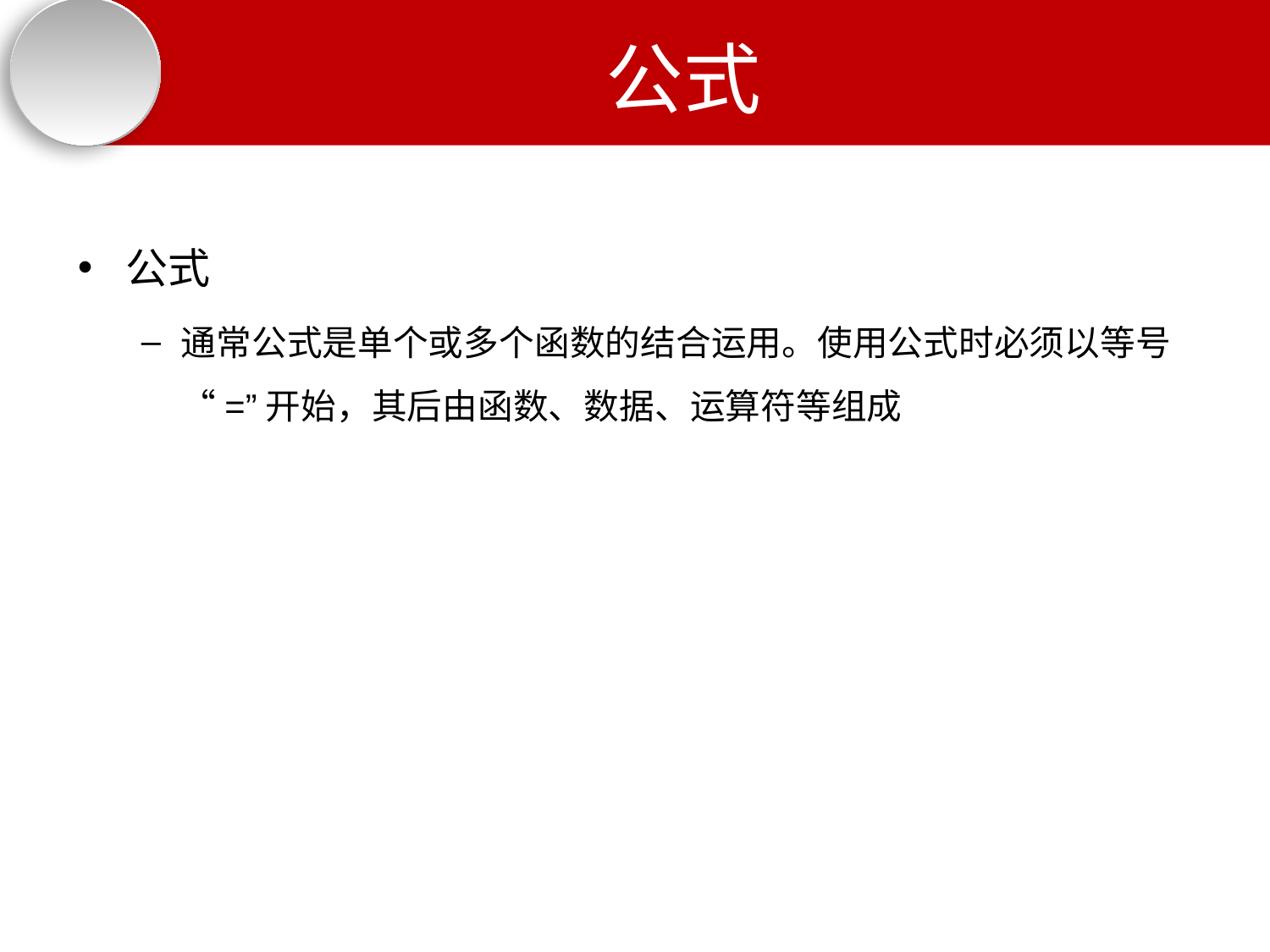

# 公式
公式
通常公式是单个或多个函数的结合运用。使用公式时必须以等号“=”开始，其后由函数、数据、运算符等组成

26